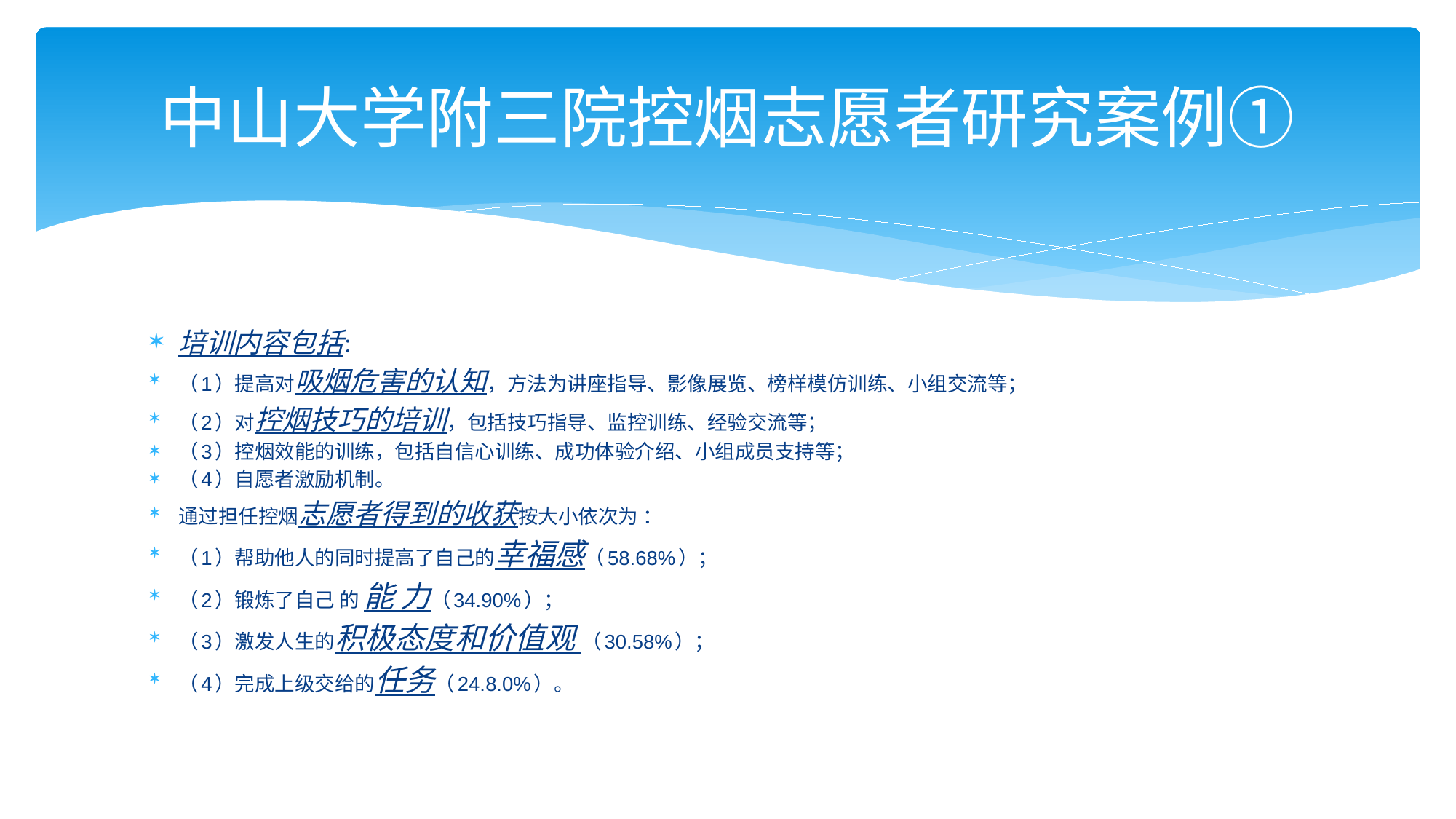

# 中山大学附三院控烟志愿者研究案例①
培训内容包括：
（1）提高对吸烟危害的认知，方法为讲座指导、影像展览、榜样模仿训练、小组交流等；
（2）对控烟技巧的培训，包括技巧指导、监控训练、经验交流等；
（3）控烟效能的训练，包括自信心训练、成功体验介绍、小组成员支持等；
（4）自愿者激励机制。
通过担任控烟志愿者得到的收获按大小依次为 ：
（1）帮助他人的同时提高了自己的幸福感（58.68%）；
（2）锻炼了自己 的 能 力（34.90%）；
（3）激发人生的积极态度和价值观 （30.58%）；
（4）完成上级交给的任务（24.8.0%）。